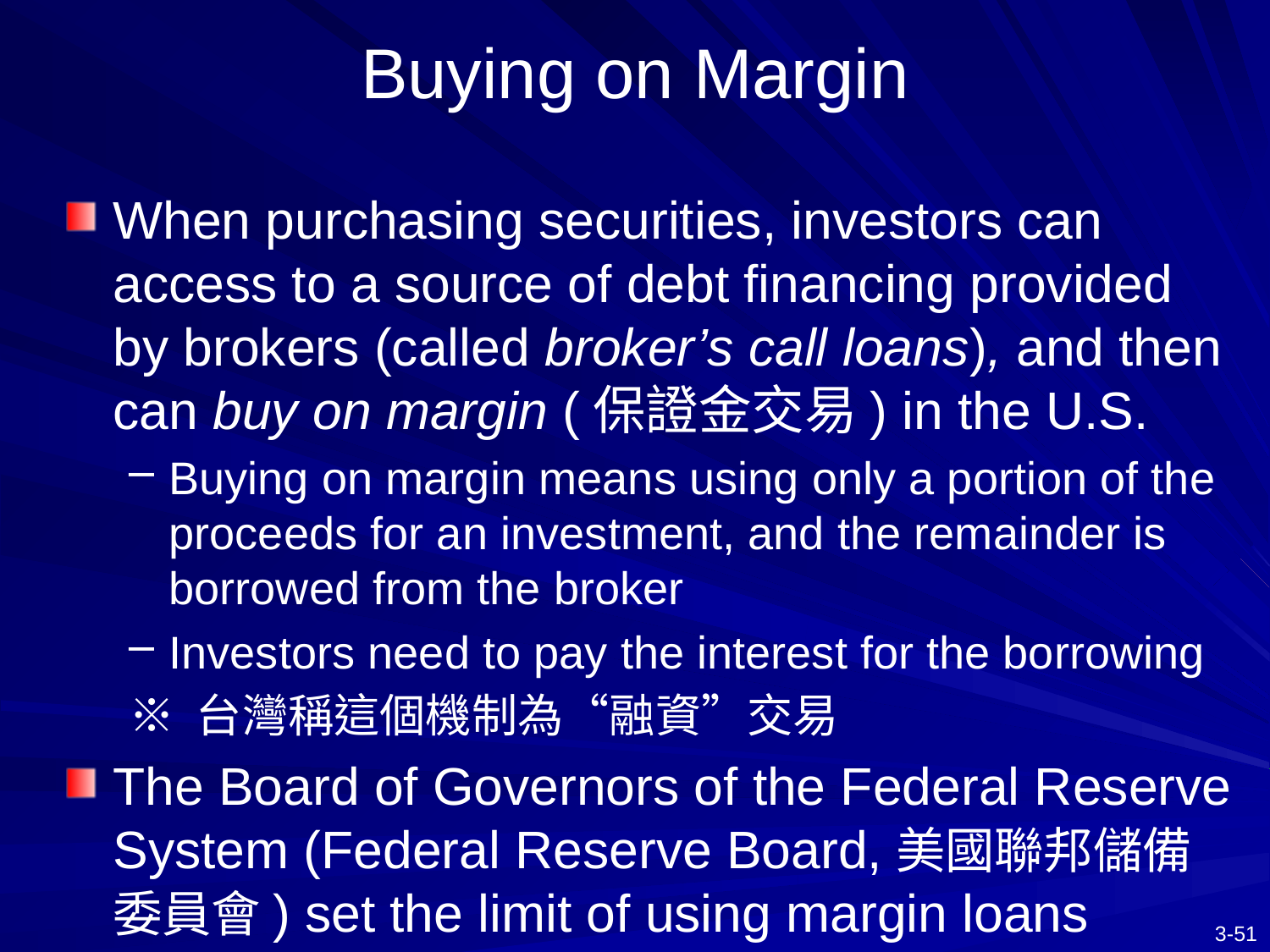

# Buying on Margin
When purchasing securities, investors can access to a source of debt financing provided by brokers (called broker’s call loans), and then can buy on margin (保證金交易) in the U.S.
Buying on margin means using only a portion of the proceeds for an investment, and the remainder is borrowed from the broker
Investors need to pay the interest for the borrowing
※ 台灣稱這個機制為“融資”交易
The Board of Governors of the Federal Reserve System (Federal Reserve Board,美國聯邦儲備委員會) set the limit of using margin loans